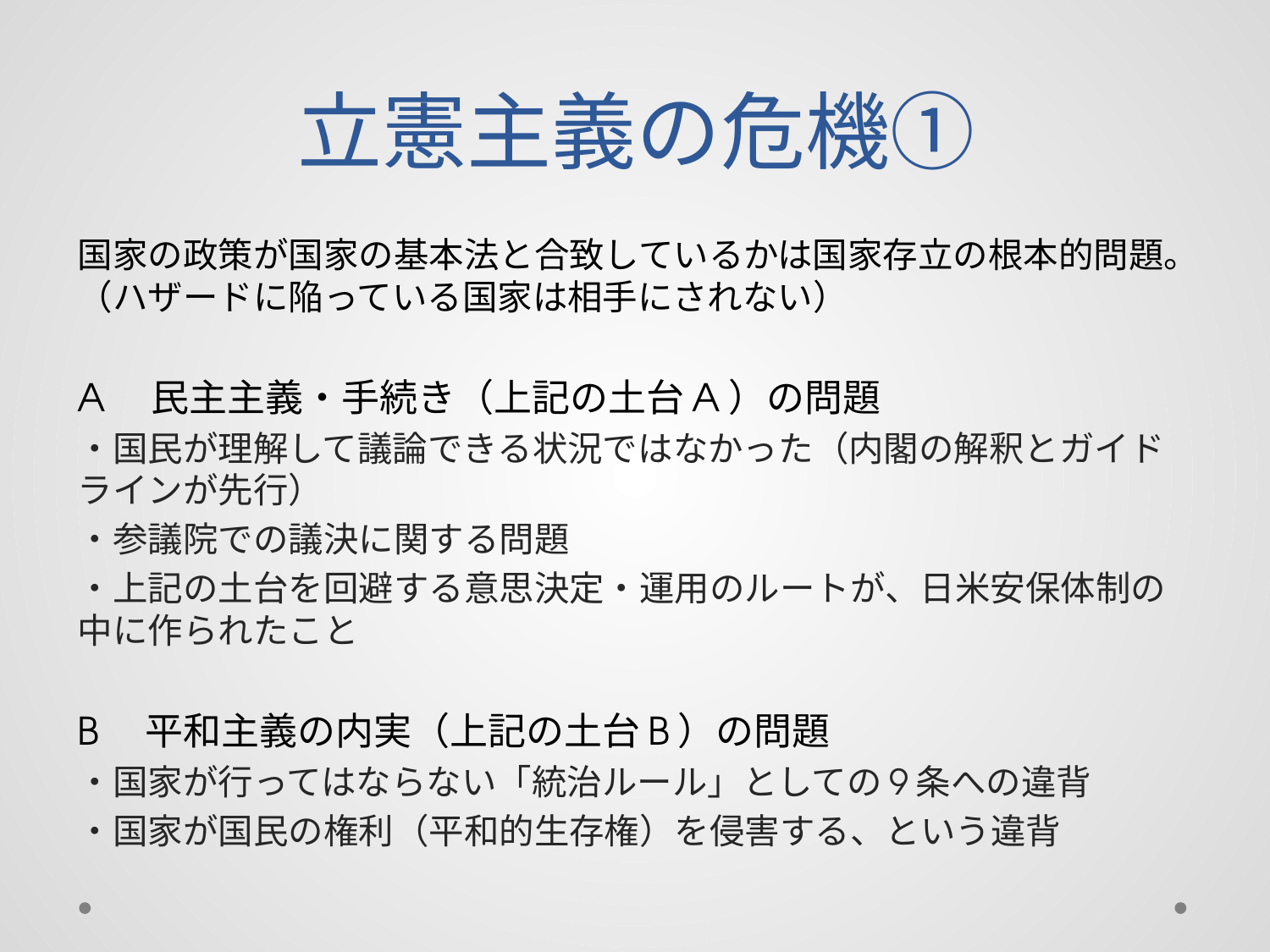

# 立憲主義の危機①
国家の政策が国家の基本法と合致しているかは国家存立の根本的問題。（ハザードに陥っている国家は相手にされない）

A　民主主義・手続き（上記の土台A）の問題
・国民が理解して議論できる状況ではなかった（内閣の解釈とガイドラインが先行）
・参議院での議決に関する問題
・上記の土台を回避する意思決定・運用のルートが、日米安保体制の中に作られたこと

B　平和主義の内実（上記の土台B）の問題
・国家が行ってはならない「統治ルール」としての9条への違背
・国家が国民の権利（平和的生存権）を侵害する、という違背